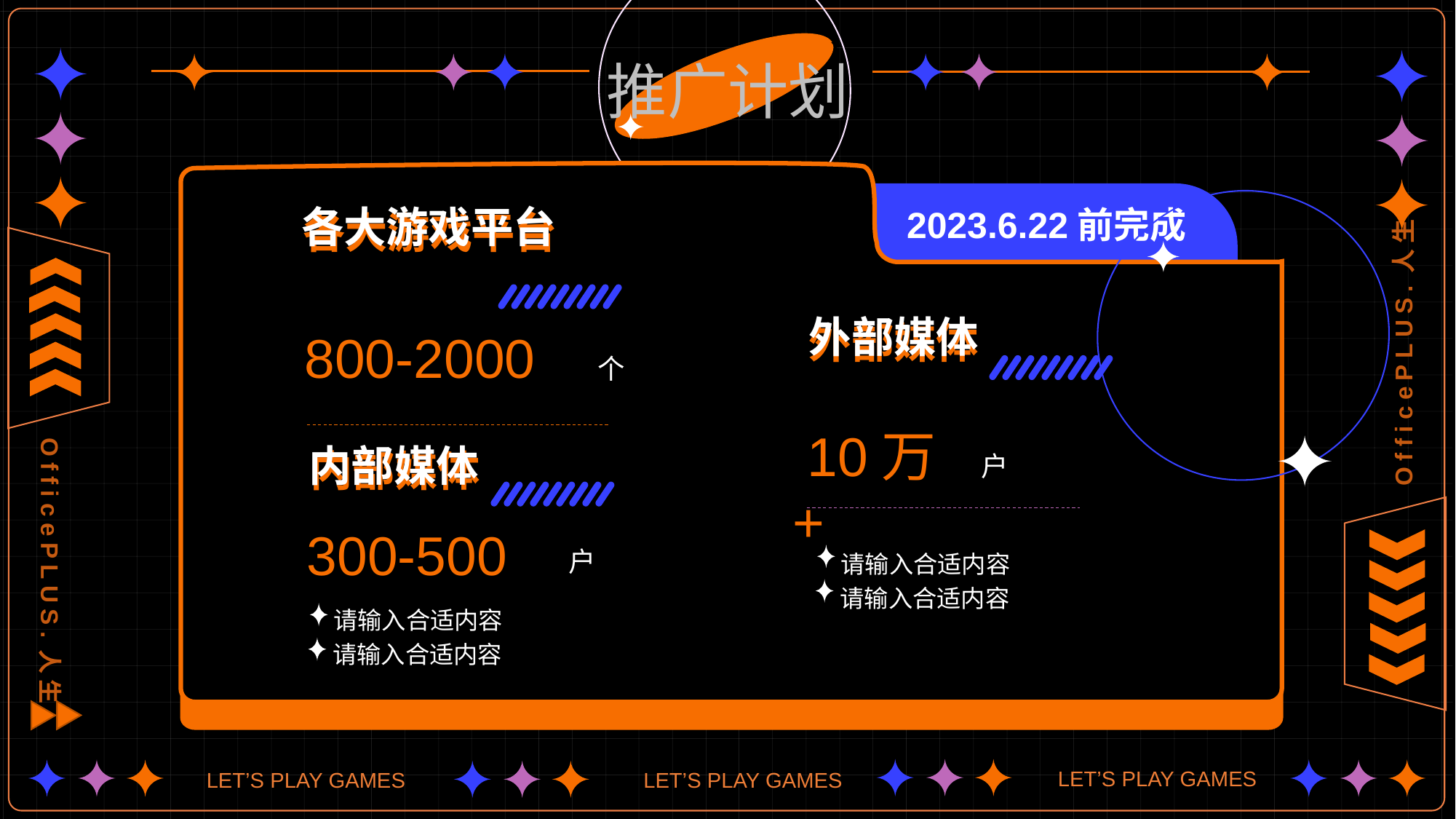

推广计划

各大游戏平台
各大游戏平台
2023.6.22前完成

外部媒体
外部媒体
 800-2000
个

 10万+
内部媒体
内部媒体

户

 300-500
请输入合适内容

请输入合适内容

户
请输入合适内容

请输入合适内容